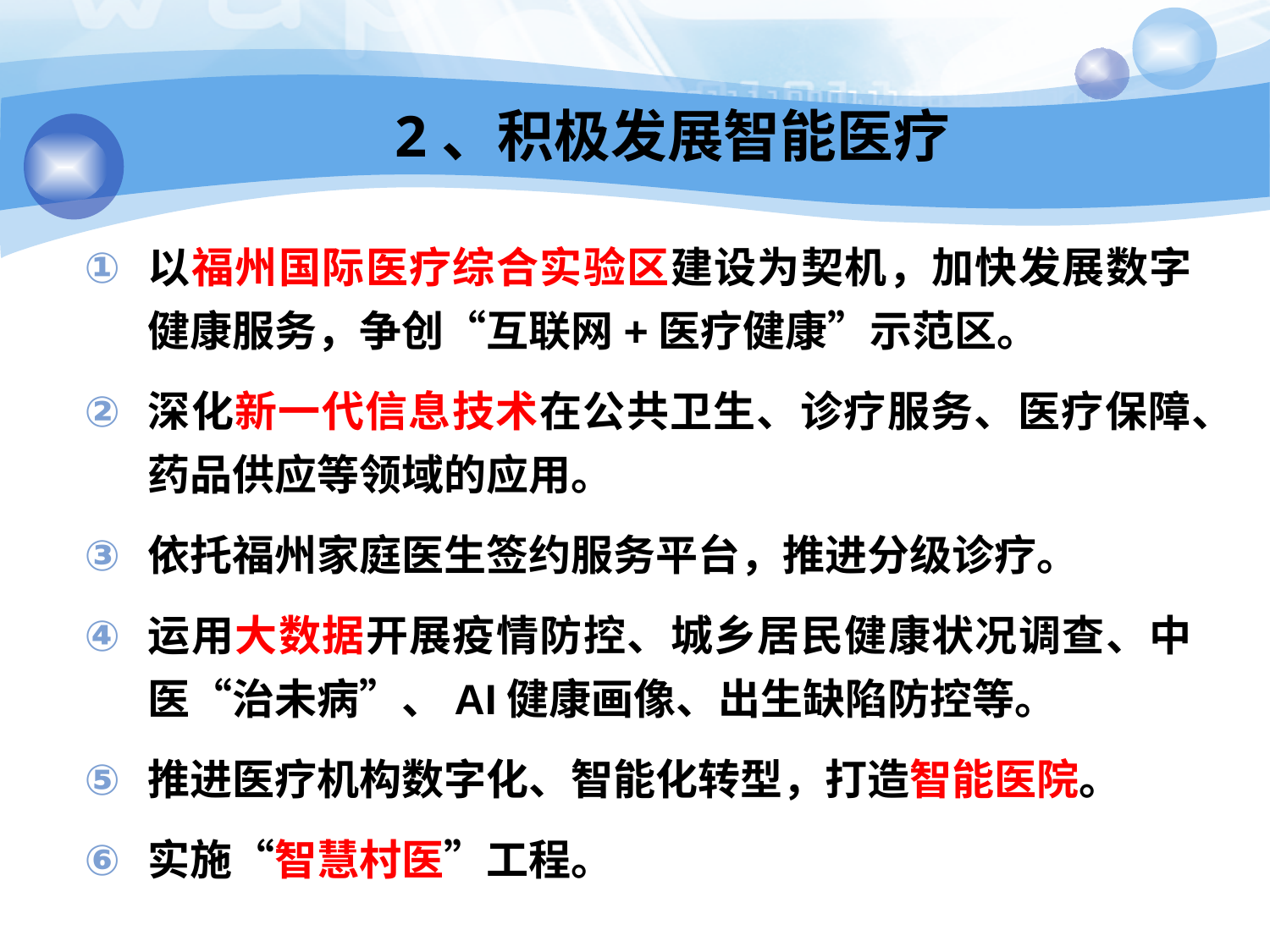

# 2、积极发展智能医疗
以福州国际医疗综合实验区建设为契机，加快发展数字健康服务，争创“互联网+医疗健康”示范区。
深化新一代信息技术在公共卫生、诊疗服务、医疗保障、药品供应等领域的应用。
依托福州家庭医生签约服务平台，推进分级诊疗。
运用大数据开展疫情防控、城乡居民健康状况调查、中医“治未病”、AI健康画像、出生缺陷防控等。
推进医疗机构数字化、智能化转型，打造智能医院。
实施“智慧村医”工程。